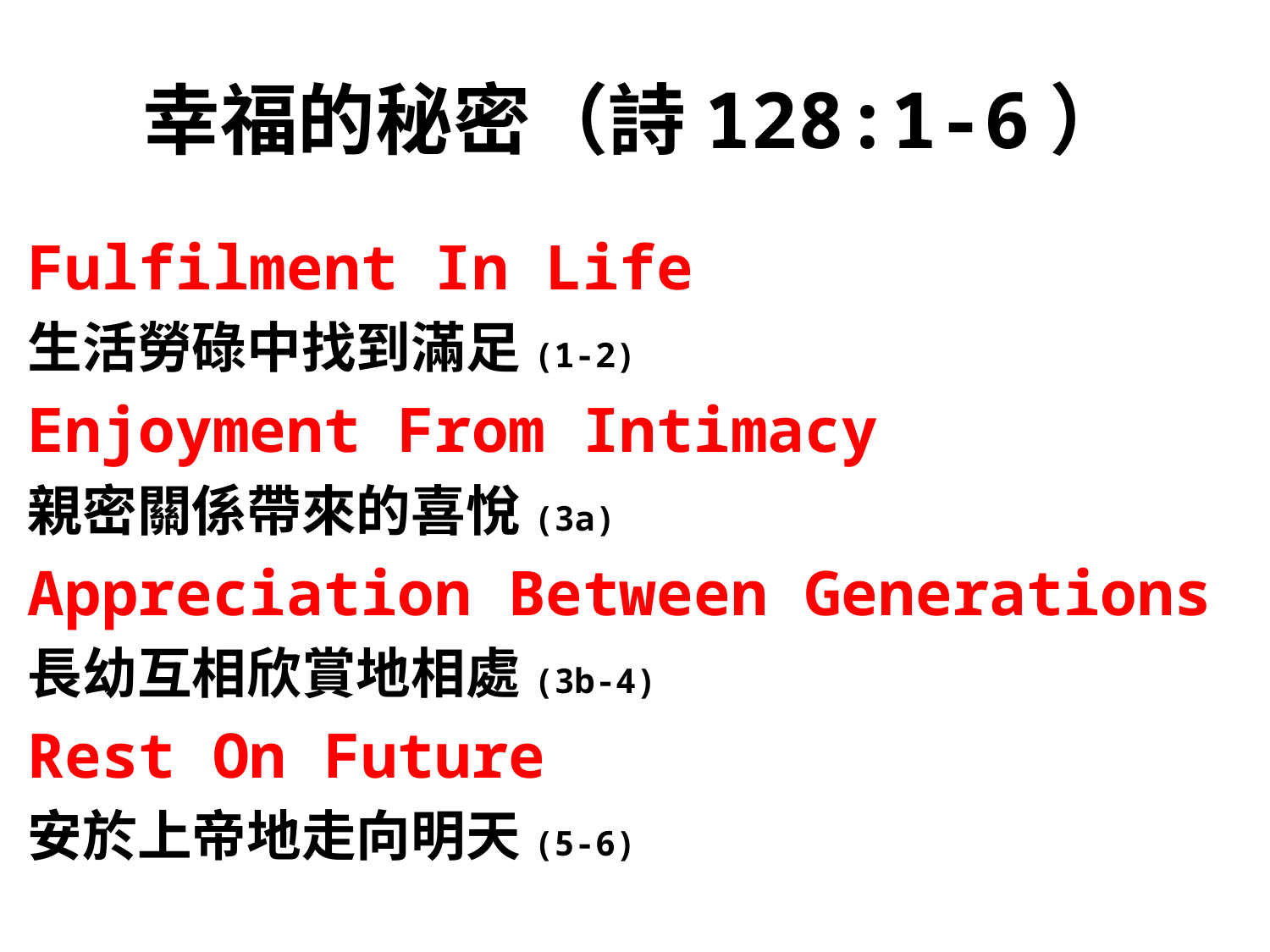

# 幸福的秘密（詩128:1-6）
Fulfilment In Life
生活勞碌中找到滿足(1-2)
Enjoyment From Intimacy
親密關係帶來的喜悅(3a)
Appreciation Between Generations
長幼互相欣賞地相處(3b-4)
Rest On Future
安於上帝地走向明天(5-6)